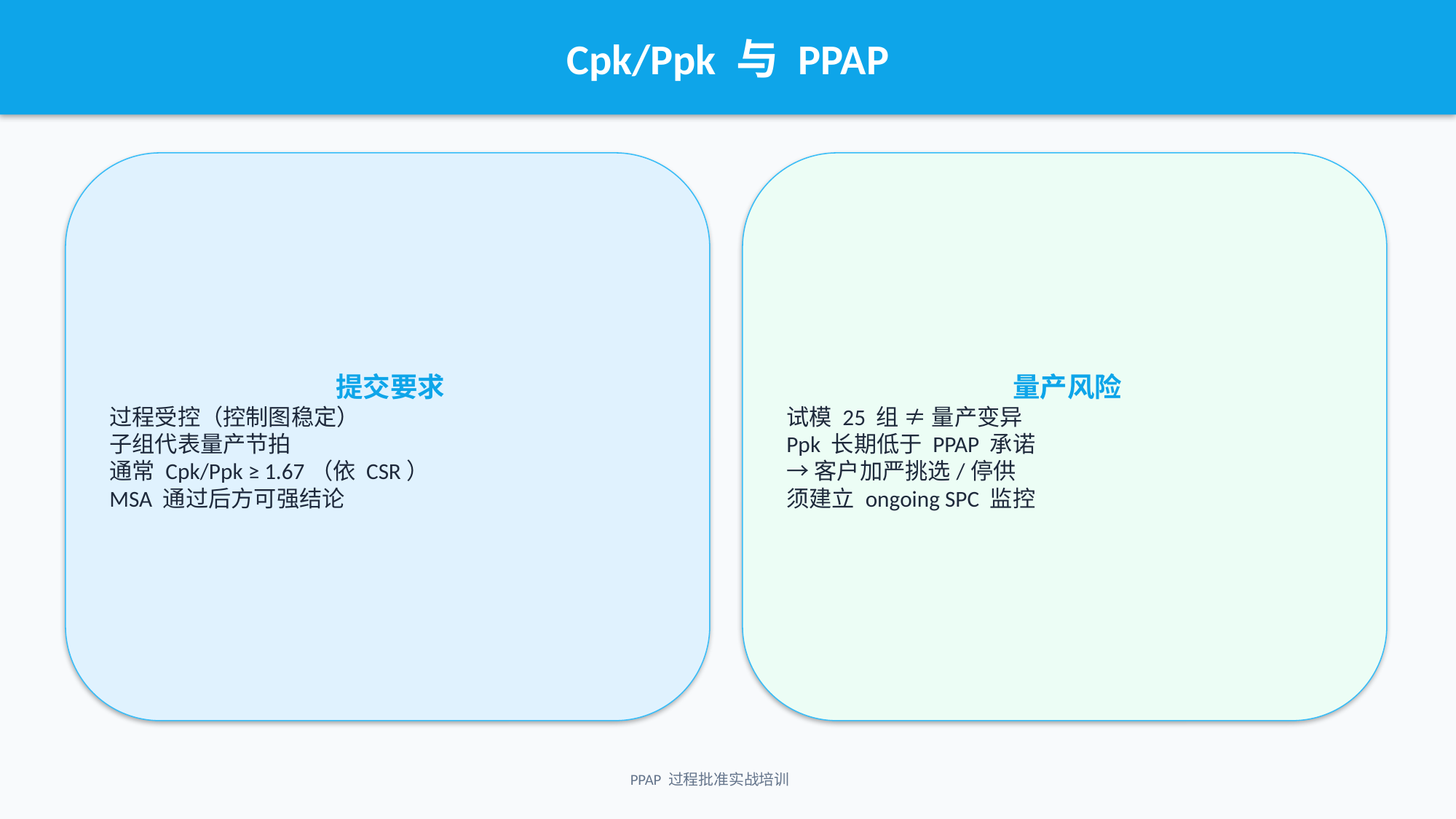

Cpk/Ppk 与 PPAP
提交要求
过程受控（控制图稳定）
子组代表量产节拍
通常 Cpk/Ppk ≥ 1.67（依 CSR）
MSA 通过后方可强结论
量产风险
试模 25 组 ≠ 量产变异
Ppk 长期低于 PPAP 承诺
→ 客户加严挑选/停供
须建立 ongoing SPC 监控
PPAP 过程批准实战培训